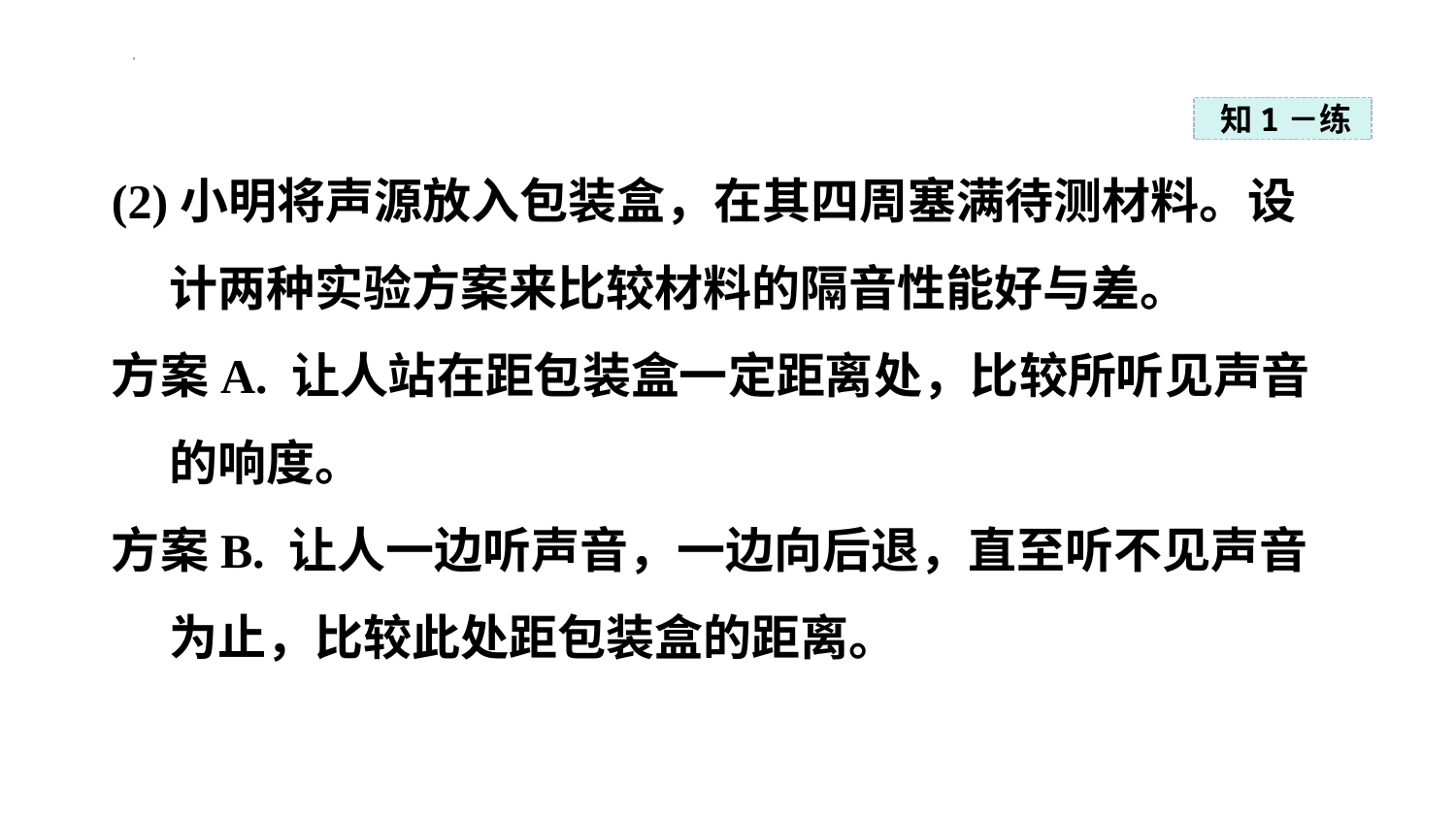

知1－练

(2)小明将声源放入包装盒，在其四周塞满待测材料。设计两种实验方案来比较材料的隔音性能好与差。
方案A. 让人站在距包装盒一定距离处，比较所听见声音的响度。
方案B. 让人一边听声音，一边向后退，直至听不见声音为止，比较此处距包装盒的距离。